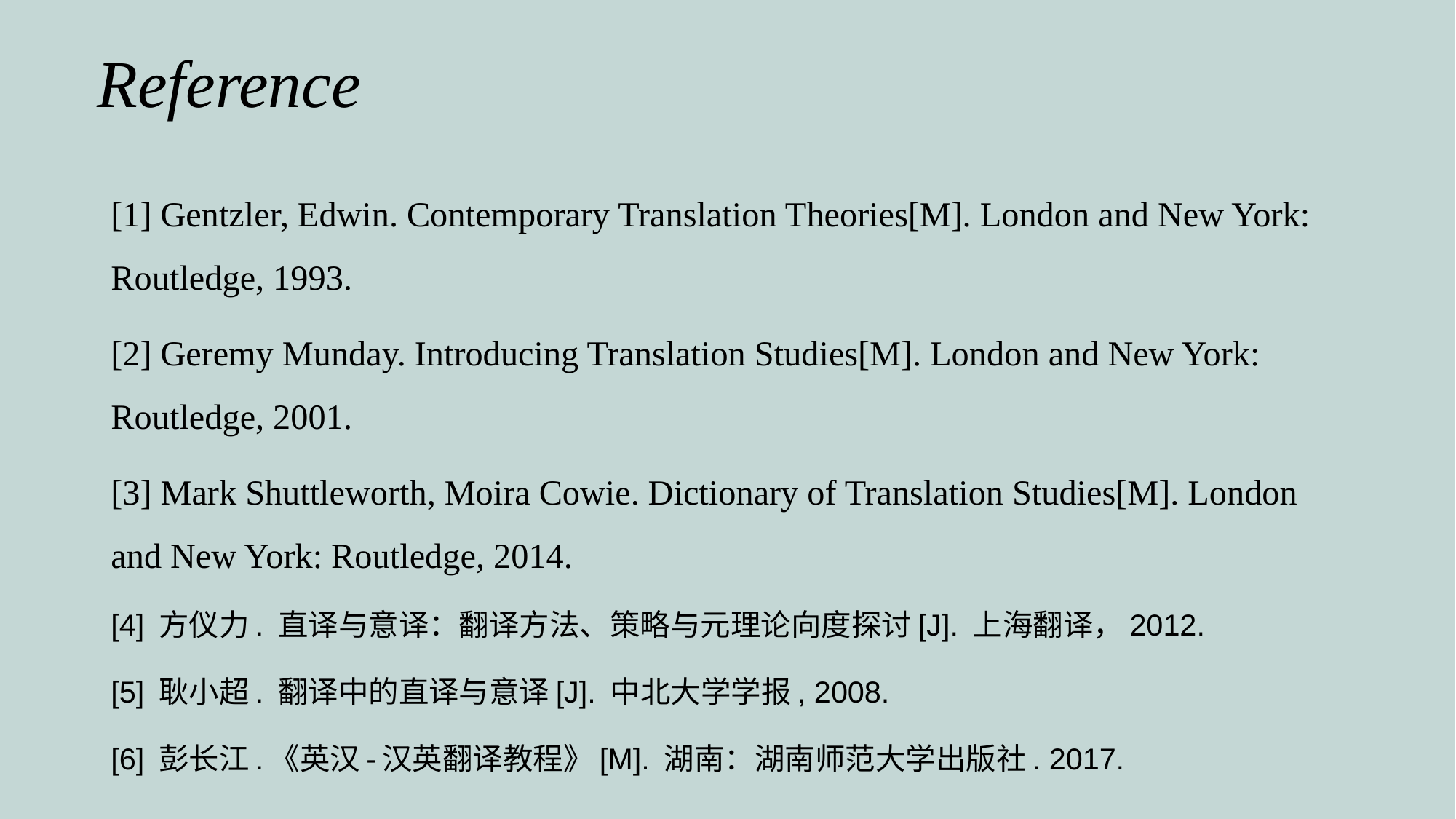

# Reference
[1] Gentzler, Edwin. Contemporary Translation Theories[M]. London and New York: Routledge, 1993.
[2] Geremy Munday. Introducing Translation Studies[M]. London and New York: Routledge, 2001.
[3] Mark Shuttleworth, Moira Cowie. Dictionary of Translation Studies[M]. London and New York: Routledge, 2014.
[4] 方仪力. 直译与意译：翻译方法、策略与元理论向度探讨[J]. 上海翻译，2012.
[5] 耿小超. 翻译中的直译与意译[J]. 中北大学学报, 2008.
[6] 彭长江.《英汉-汉英翻译教程》[M]. 湖南：湖南师范大学出版社. 2017.